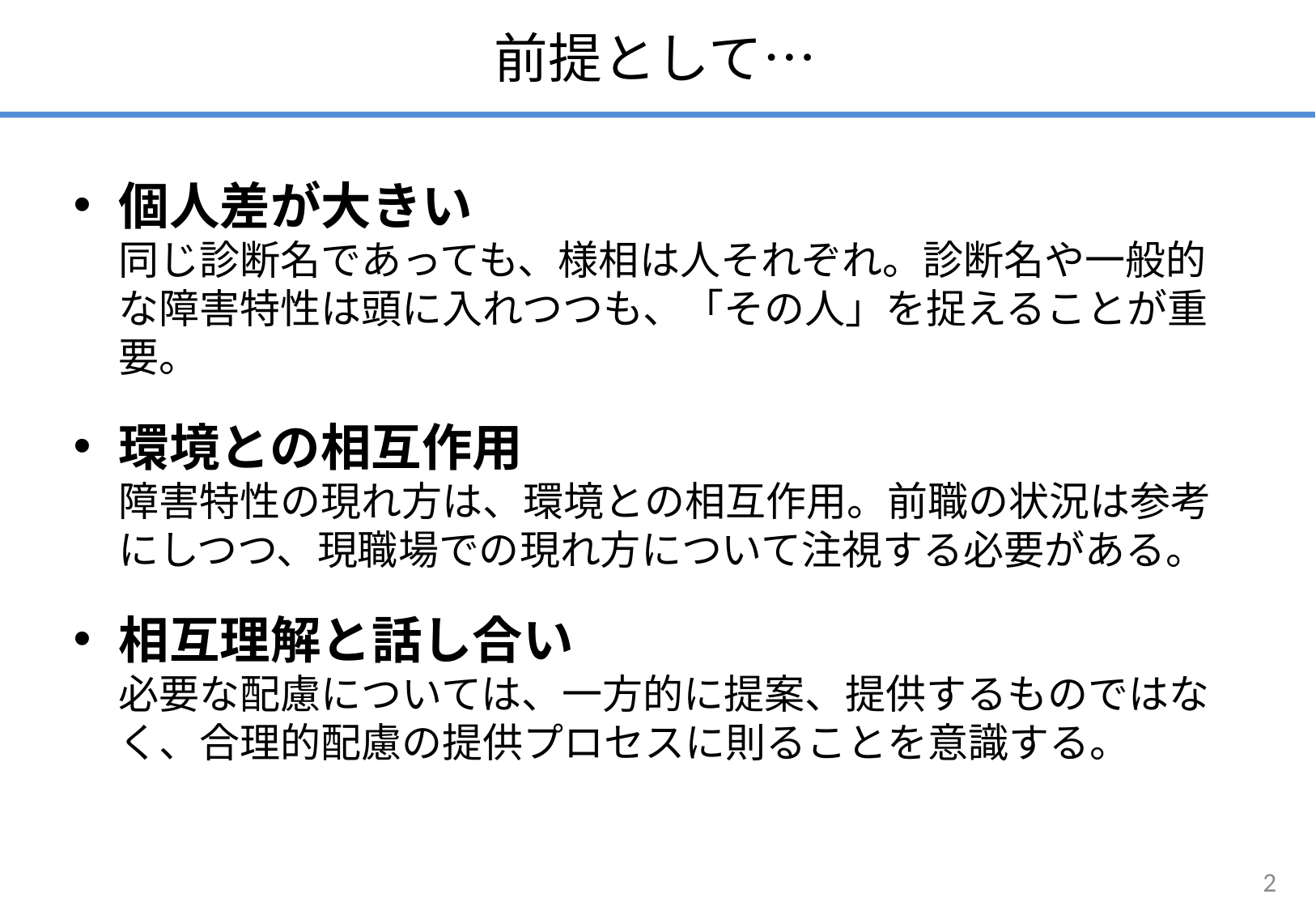

前提として…

個人差が大きい
同じ診断名であっても、様相は人それぞれ。診断名や一般的な障害特性は頭に入れつつも、「その人」を捉えることが重要。

環境との相互作用
障害特性の現れ方は、環境との相互作用。前職の状況は参考にしつつ、現職場での現れ方について注視する必要がある。

相互理解と話し合い
必要な配慮については、一方的に提案、提供するものではなく、合理的配慮の提供プロセスに則ることを意識する。

2